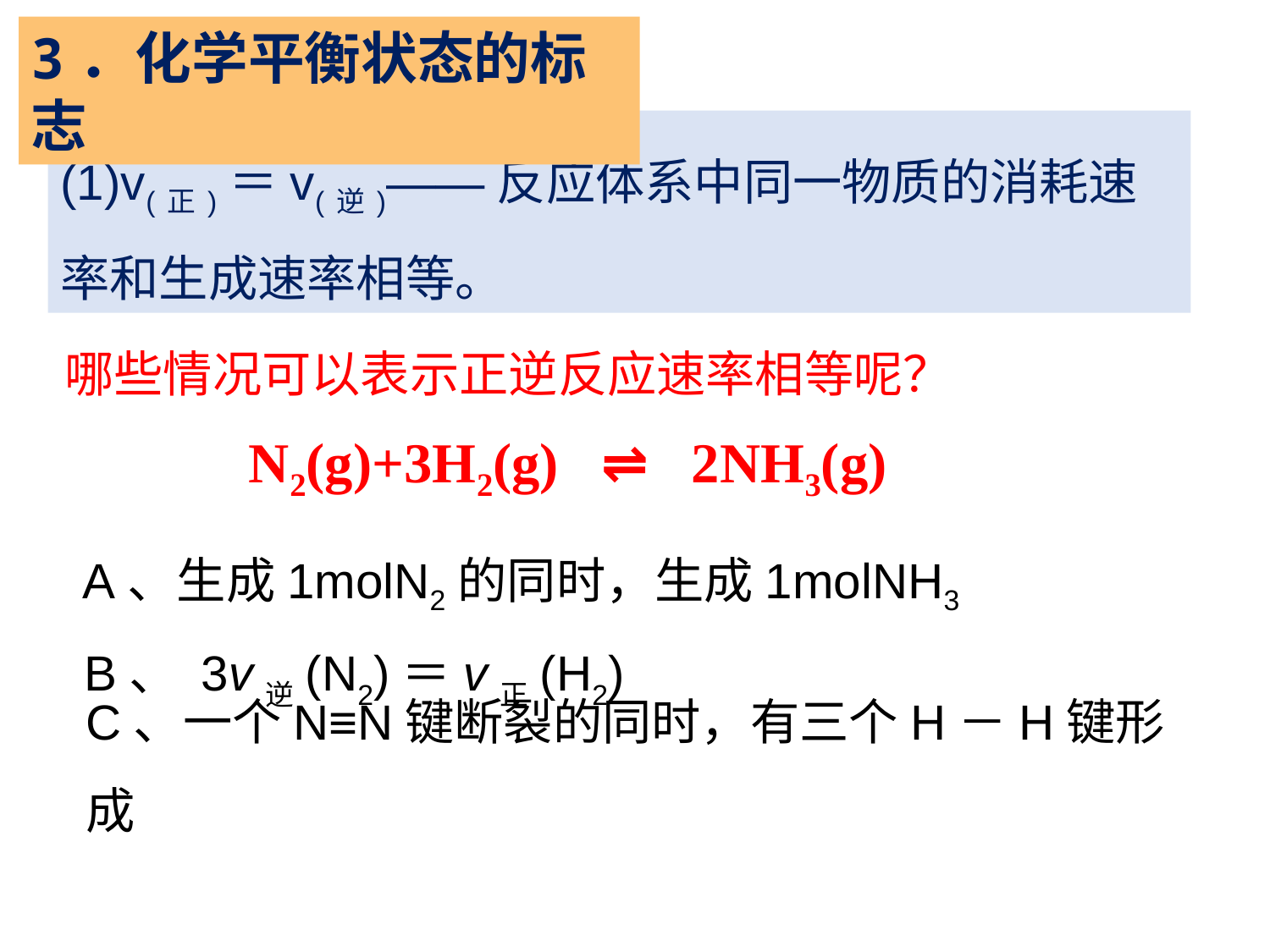

3．化学平衡状态的标志
(1)v(正)＝v(逆)——反应体系中同一物质的消耗速率和生成速率相等。
哪些情况可以表示正逆反应速率相等呢？
N2(g)+3H2(g)   ⇌   2NH3(g)
A、生成1molN2的同时，生成1molNH3
B、 3v逆(N2)＝v正(H2)
C、一个N≡N键断裂的同时，有三个H－H键形成